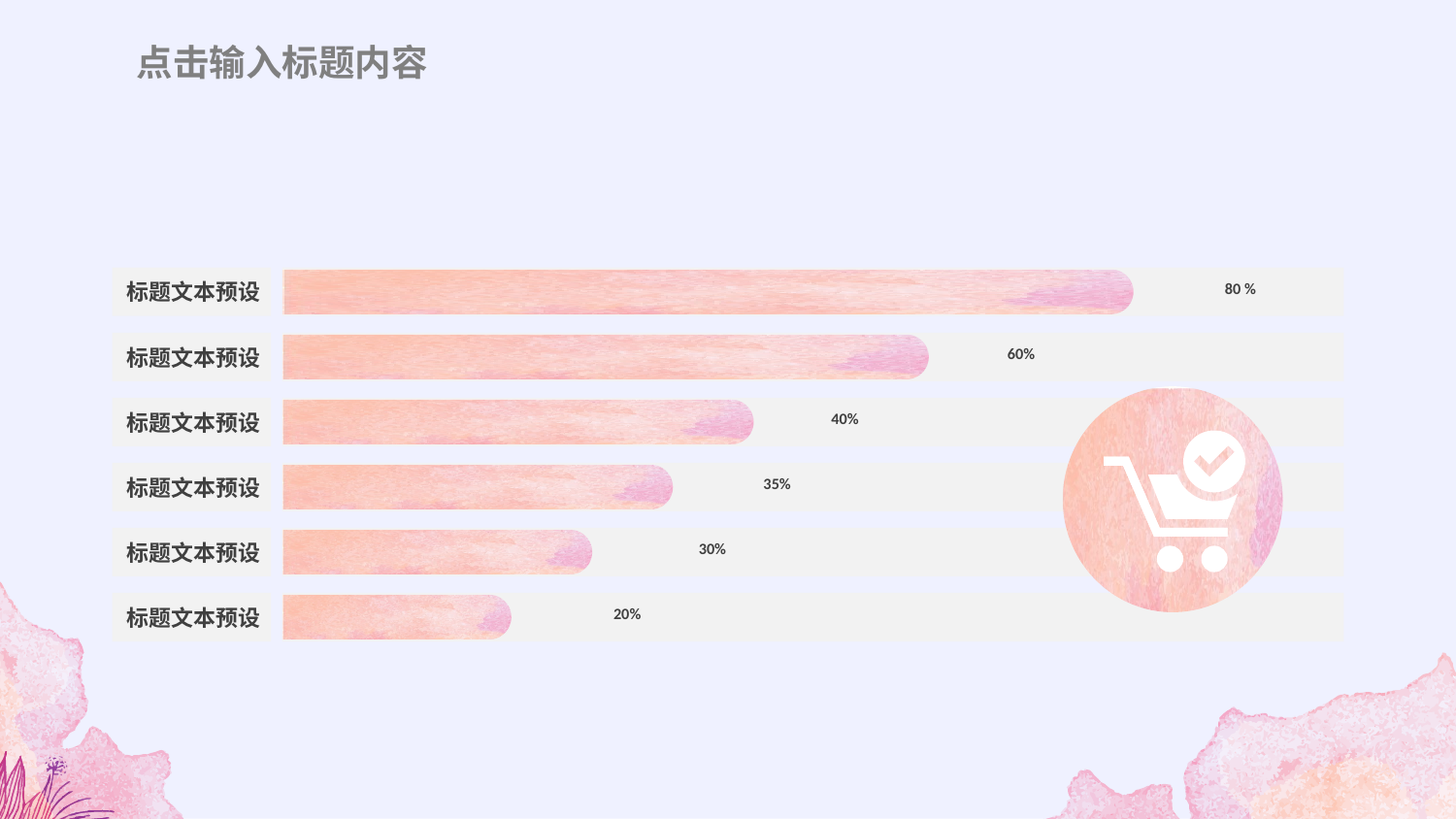

点击输入标题内容

标题文本预设

80 %

标题文本预设

60%

标题文本预设

40%

标题文本预设

35%

标题文本预设

30%
标题文本预设

20%